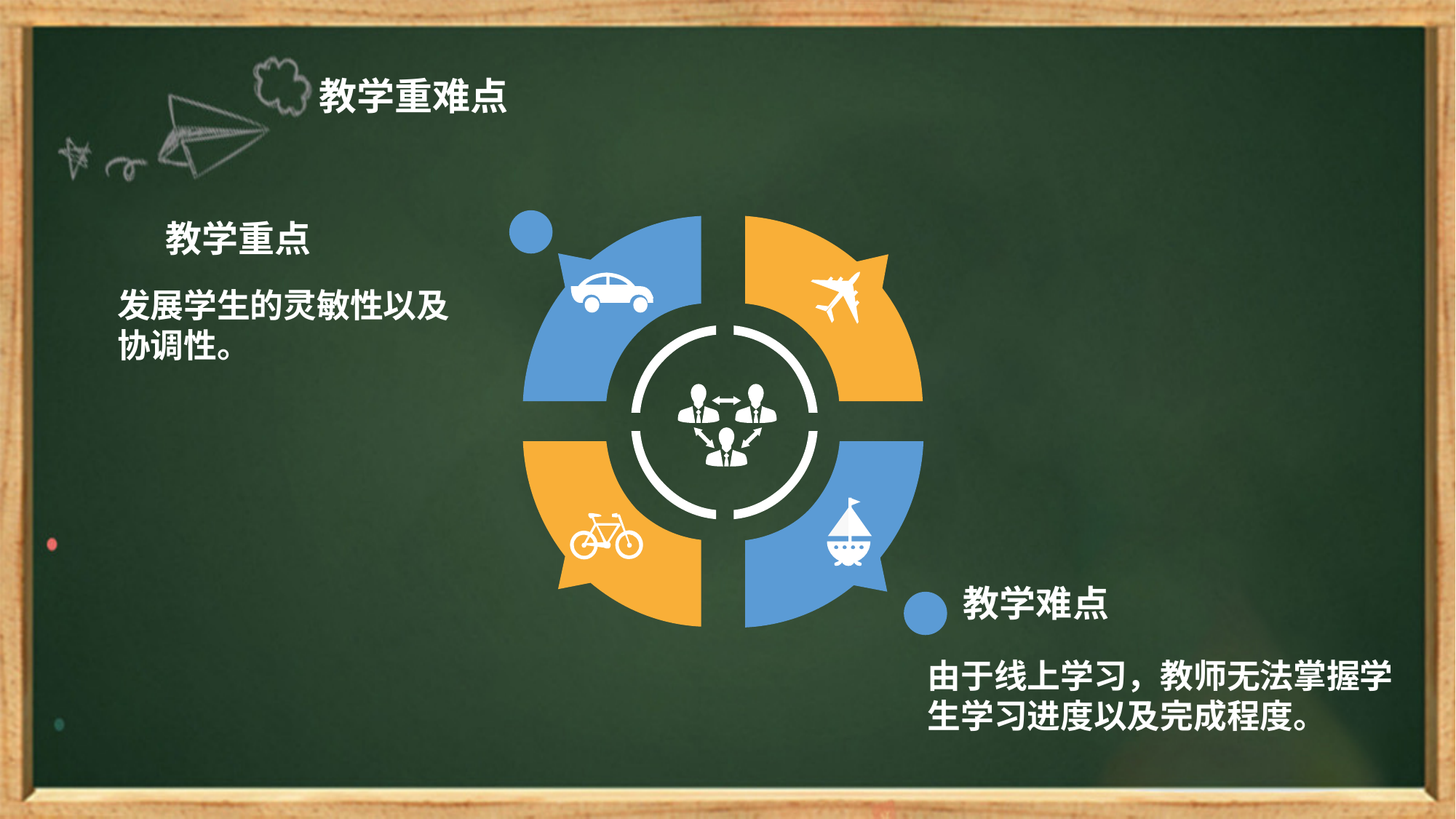

教学重难点

教学重点

发展学生的灵敏性以及协调性。

教学难点
由于线上学习，教师无法掌握学生学习进度以及完成程度。